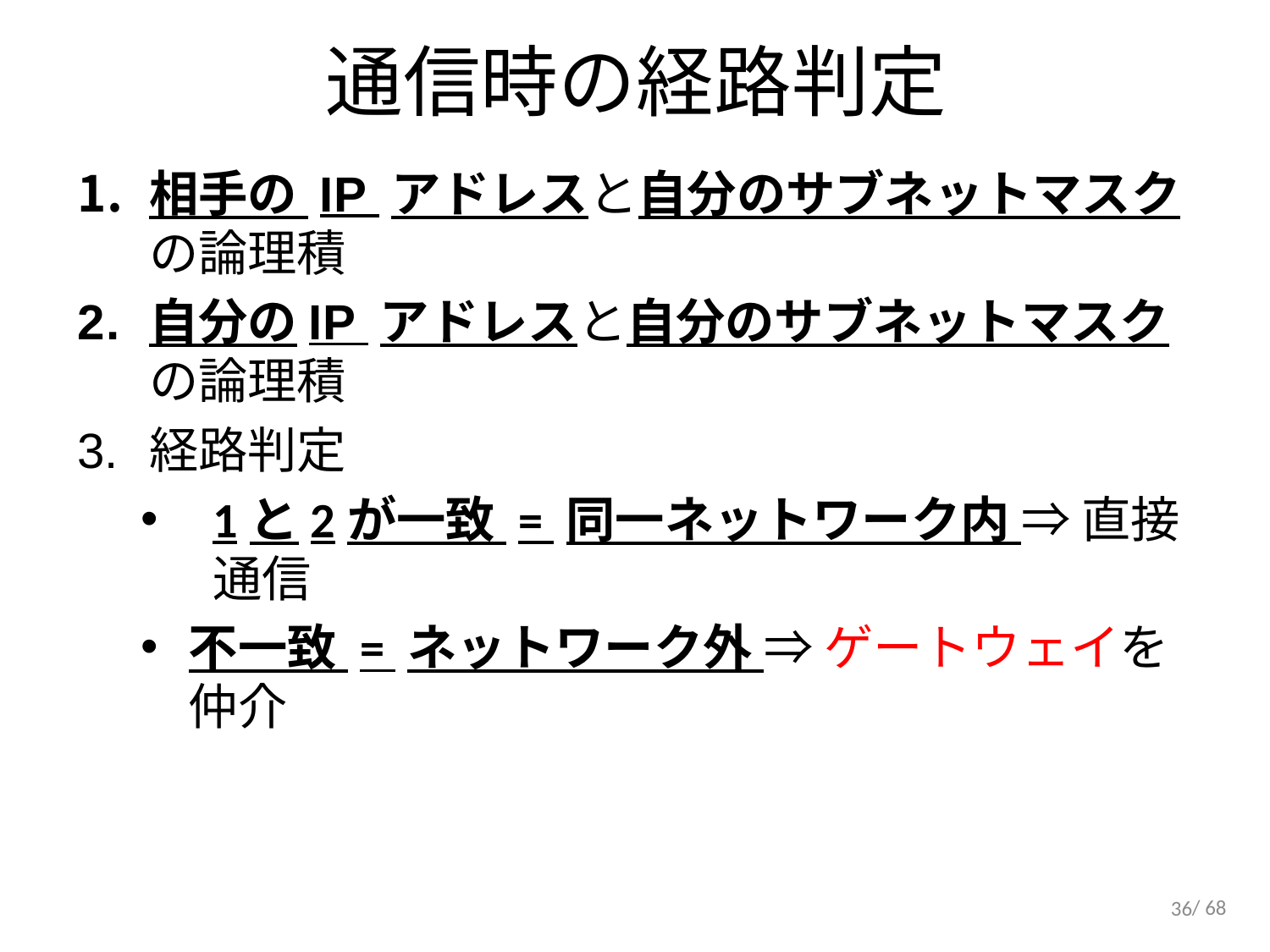

# 通信時の経路判定
相手の IP アドレスと自分のサブネットマスクの論理積
自分のIP アドレスと自分のサブネットマスクの論理積
経路判定
1と2が一致 = 同一ネットワーク内 ⇒ 直接通信
不一致 = ネットワーク外 ⇒ ゲートウェイを仲介
36